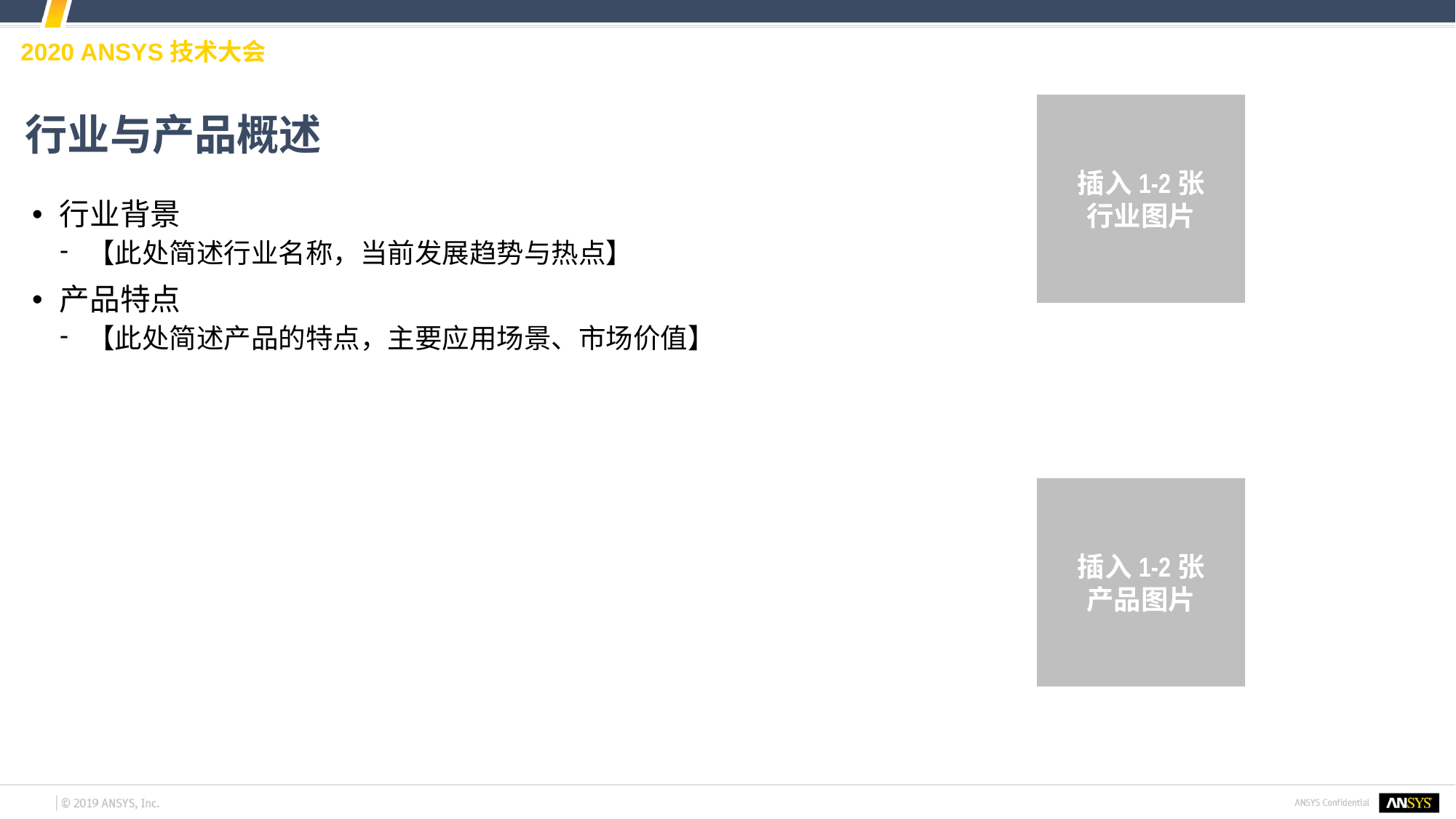

插入1-2张
行业图片
# 行业与产品概述
行业背景
【此处简述行业名称，当前发展趋势与热点】
产品特点
【此处简述产品的特点，主要应用场景、市场价值】
插入1-2张
产品图片